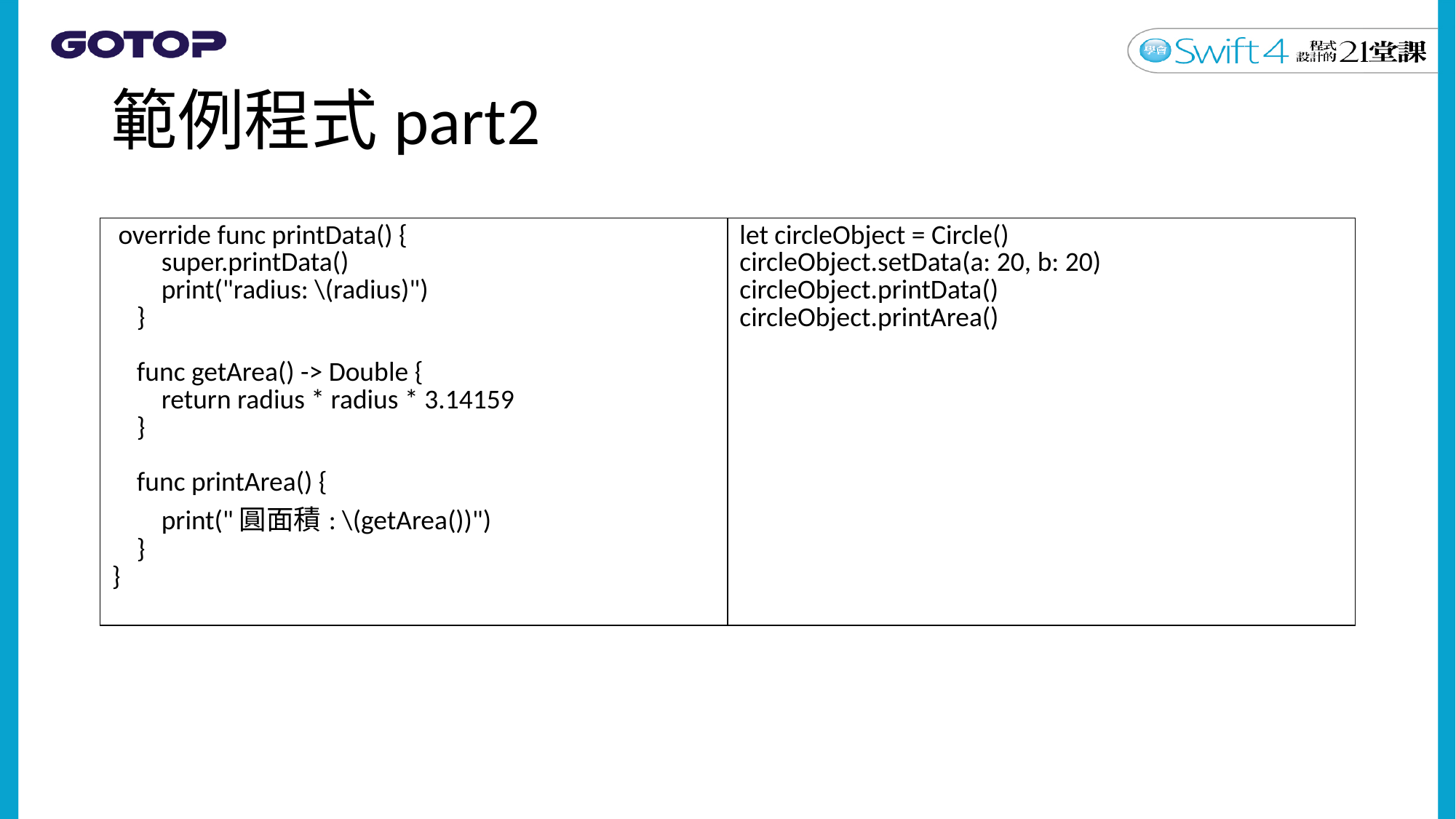

# 範例程式part2
| override func printData() { super.printData() print("radius: \(radius)") } func getArea() -> Double { return radius \* radius \* 3.14159 } func printArea() { print("圓面積: \(getArea())") } } | let circleObject = Circle() circleObject.setData(a: 20, b: 20) circleObject.printData() circleObject.printArea() |
| --- | --- |